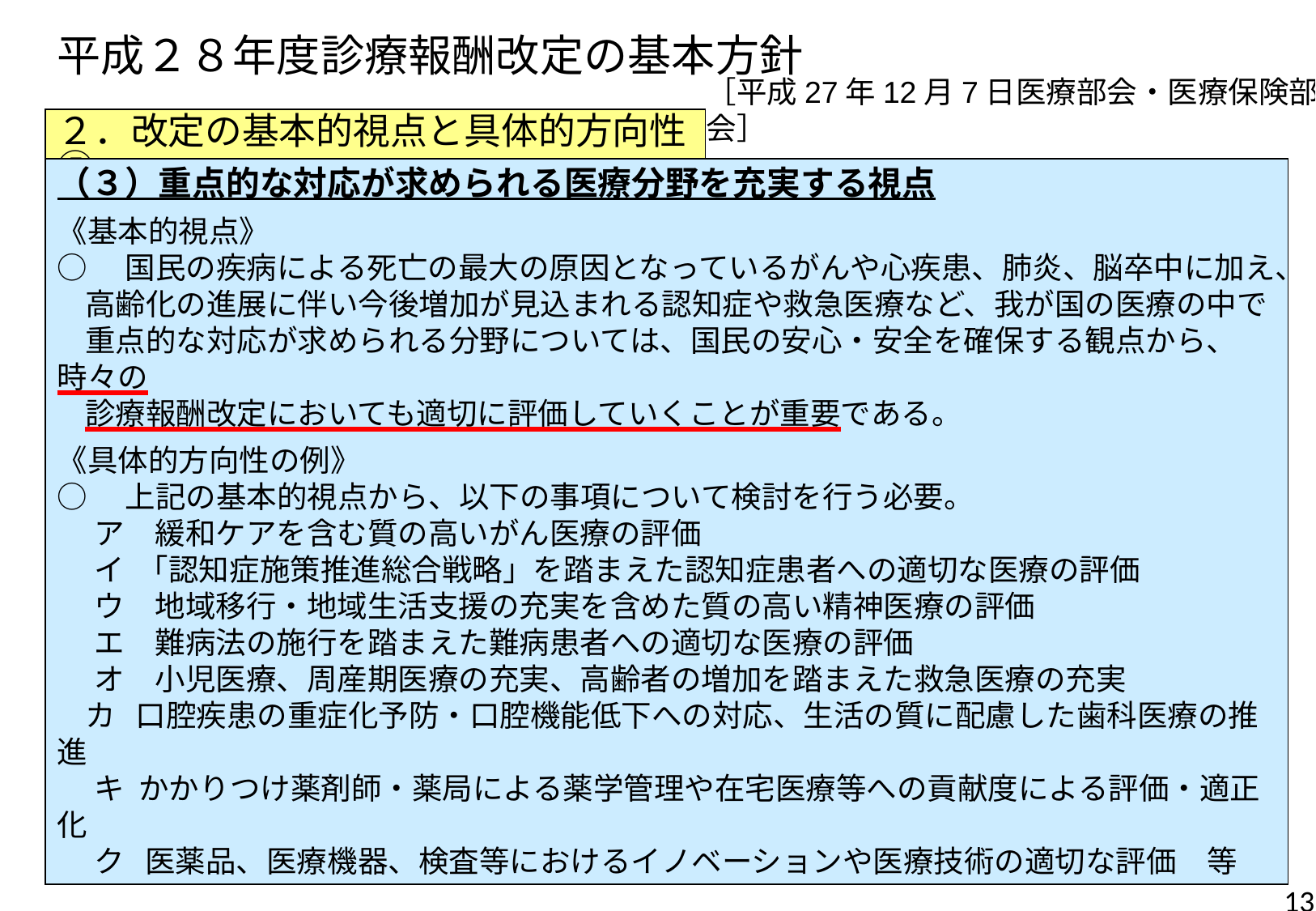

# 平成２８年度診療報酬改定の基本方針
［平成27年12月7日医療部会・医療保険部会］
２．改定の基本的視点と具体的方向性⑤
（３）重点的な対応が求められる医療分野を充実する視点
《基本的視点》
○　国民の疾病による死亡の最大の原因となっているがんや心疾患、肺炎、脳卒中に加え、
   高齢化の進展に伴い今後増加が見込まれる認知症や救急医療など、我が国の医療の中で
   重点的な対応が求められる分野については、国民の安心・安全を確保する観点から、時々の
   診療報酬改定においても適切に評価していくことが重要である。
《具体的方向性の例》
○　上記の基本的視点から、以下の事項について検討を行う必要。
　 ア　緩和ケアを含む質の高いがん医療の評価
　 イ  「認知症施策推進総合戦略」を踏まえた認知症患者への適切な医療の評価
　 ウ　地域移行・地域生活支援の充実を含めた質の高い精神医療の評価
　 エ　難病法の施行を踏まえた難病患者への適切な医療の評価
　 オ　小児医療、周産期医療の充実、高齢者の増加を踏まえた救急医療の充実
   カ   口腔疾患の重症化予防・口腔機能低下への対応、生活の質に配慮した歯科医療の推進
　 キ  かかりつけ薬剤師・薬局による薬学管理や在宅医療等への貢献度による評価・適正化
　 ク   医薬品、医療機器、検査等におけるイノベーションや医療技術の適切な評価　等
13